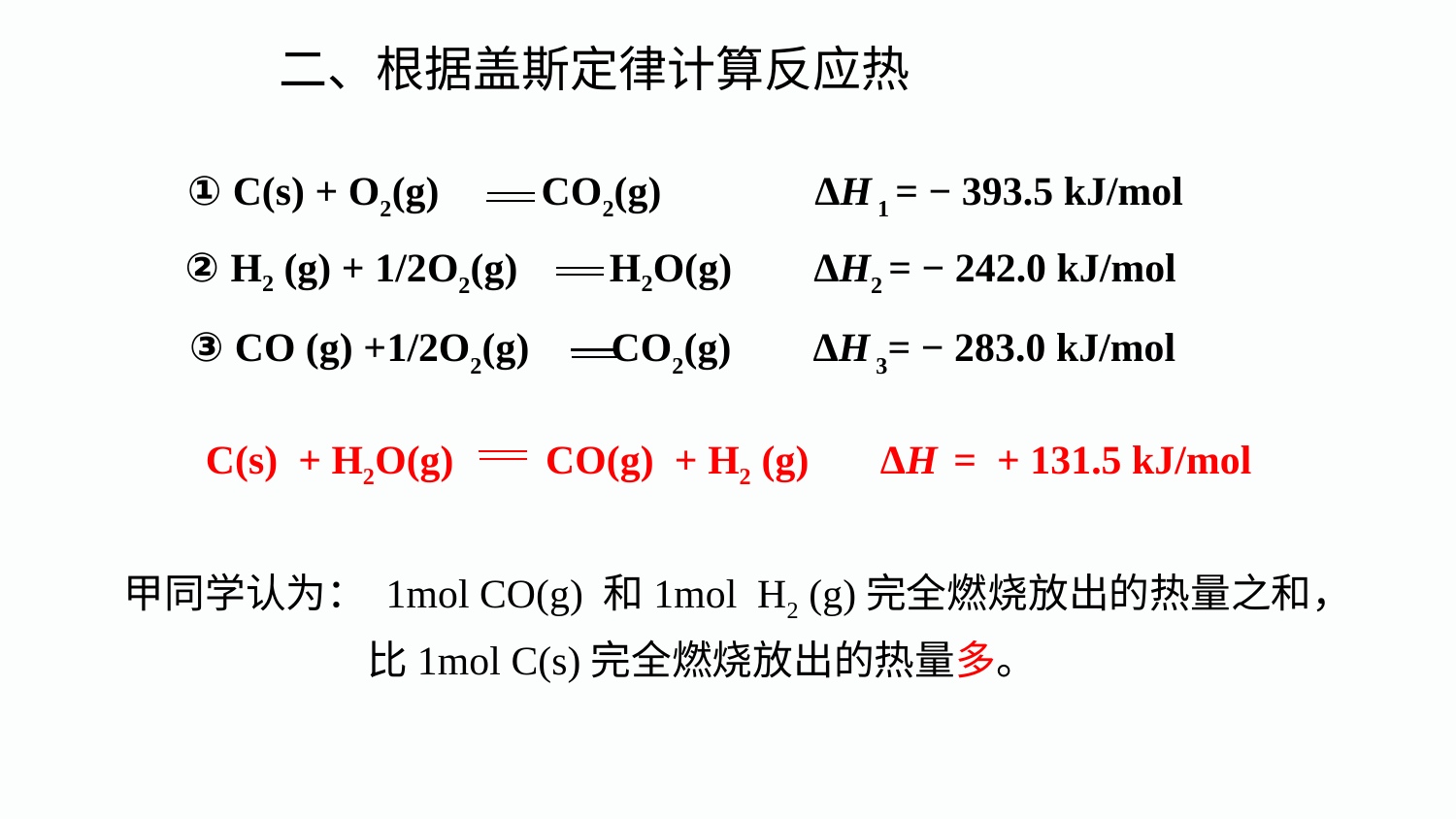

二、根据盖斯定律计算反应热
 ① C(s) + O2(g)          CO2(g)               ΔH 1 = − 393.5 kJ/mol
② H2 (g) + 1/2O2(g)         H2O(g)        ΔH2 = − 242.0 kJ/mol
③  CO (g) +1/2O2(g)        CO2(g)        ΔH 3= − 283.0 kJ/mol
C(s)  + H2O(g)         CO(g)  + H2 (g)       ΔH  =  + 131.5 kJ/mol
甲同学认为： 1mol CO(g) 和1mol  H2 (g)完全燃烧放出的热量之和，
                          比1mol C(s)完全燃烧放出的热量多。